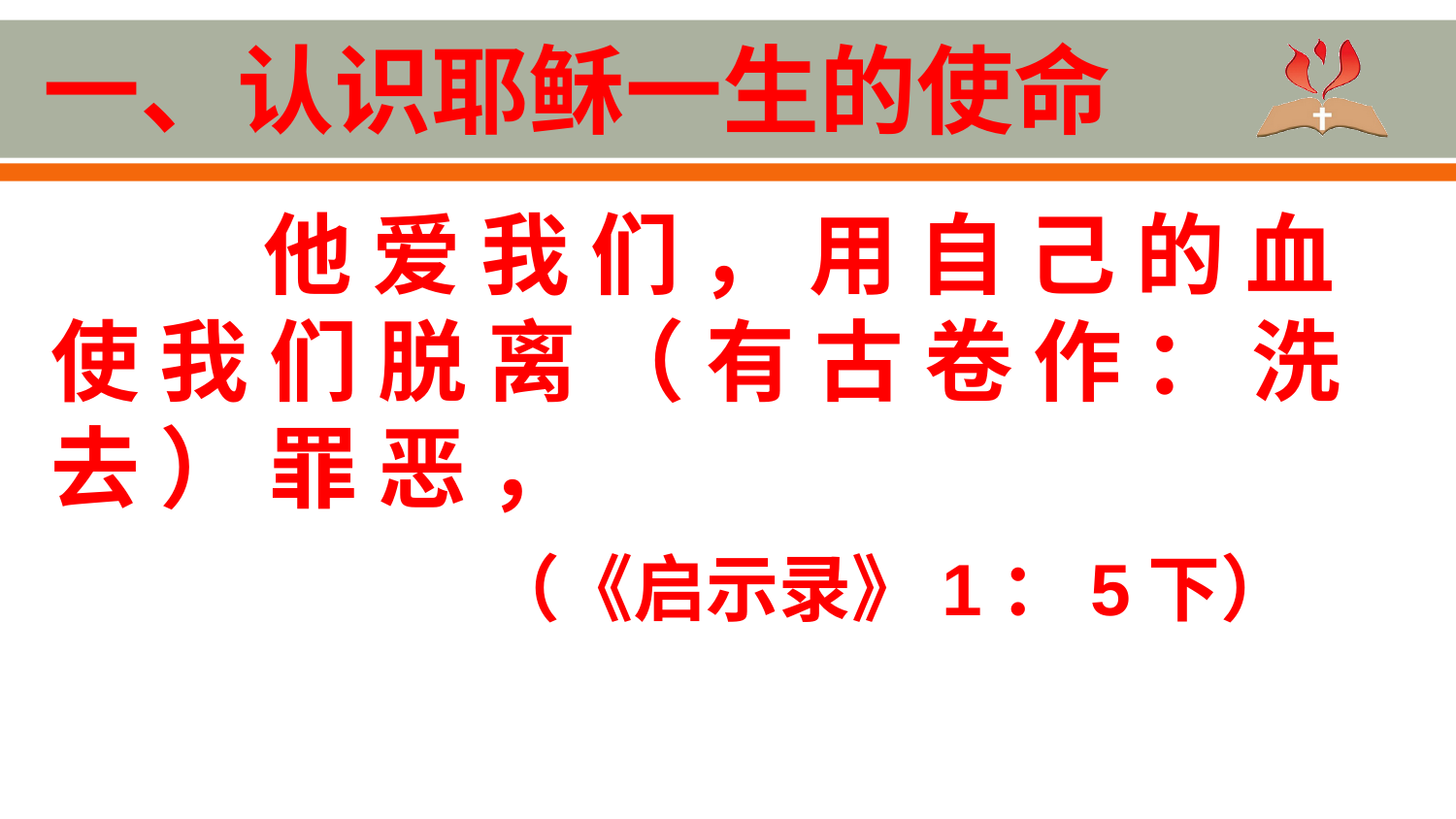

# 一、认识耶稣一生的使命
       他 爱 我 们 ， 用 自 己 的 血 使 我 们 脱 离 （ 有 古 卷 作 ： 洗 去 ） 罪 恶 ，
			（《启示录》1：5下）